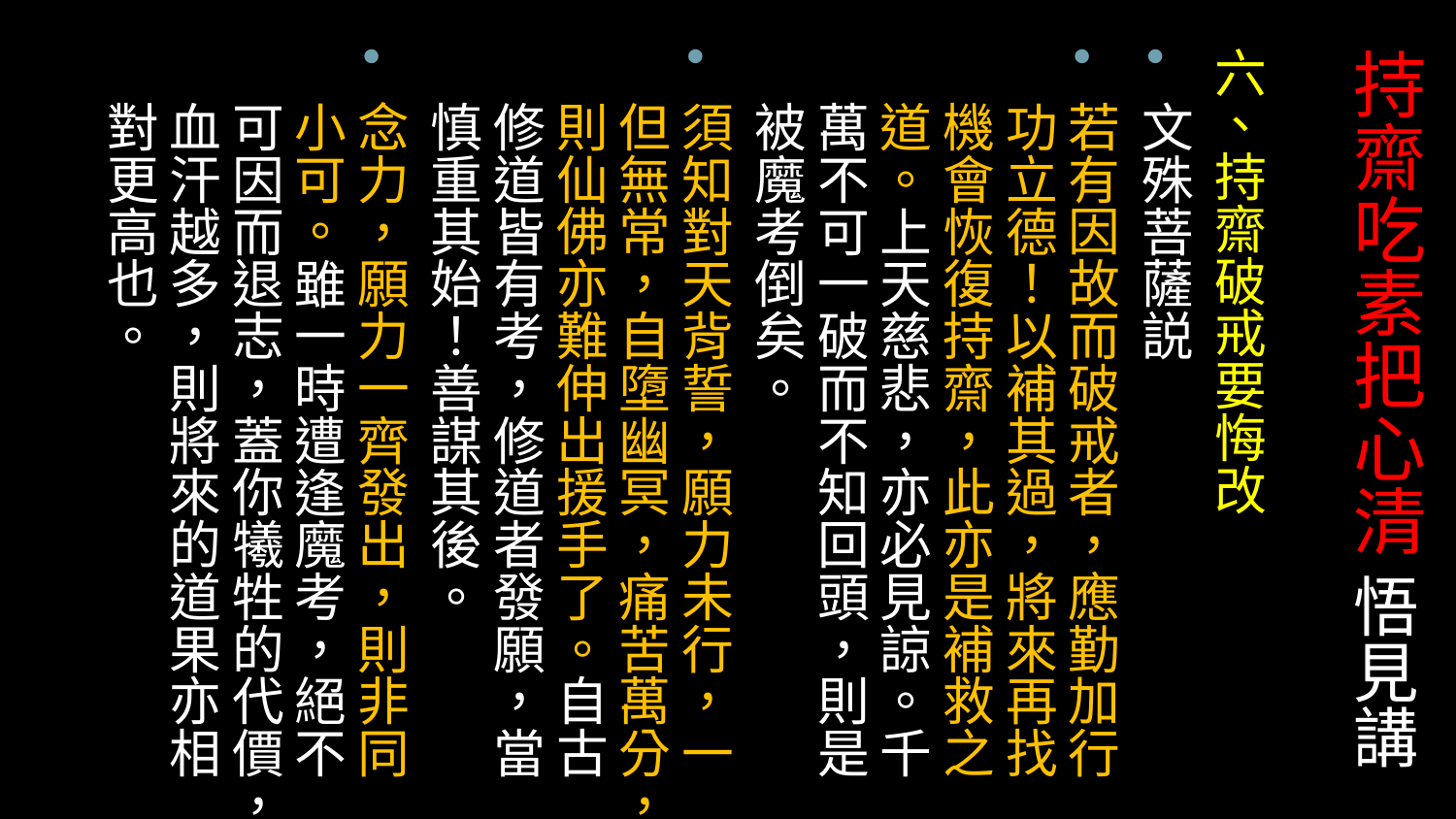

# 持齋吃素把心清 悟見講
六、持齋破戒要悔改
文殊菩薩説
若有因故而破戒者，應勤加行功立德！以補其過，將來再找機會恢復持齋，此亦是補救之道。上天慈悲，亦必見諒。千萬不可一破而不知回頭，則是被魔考倒矣。
須知對天背誓，願力未行，一但無常，自墮幽冥，痛苦萬分，則仙佛亦難伸出援手了。自古修道皆有考，修道者發願，當慎重其始！善謀其後。
念力，願力一齊發出，則非同小可。雖一時遭逢魔考，絕不可因而退志，蓋你犧牲的代價，血汗越多，則將來的道果亦相對更高也。